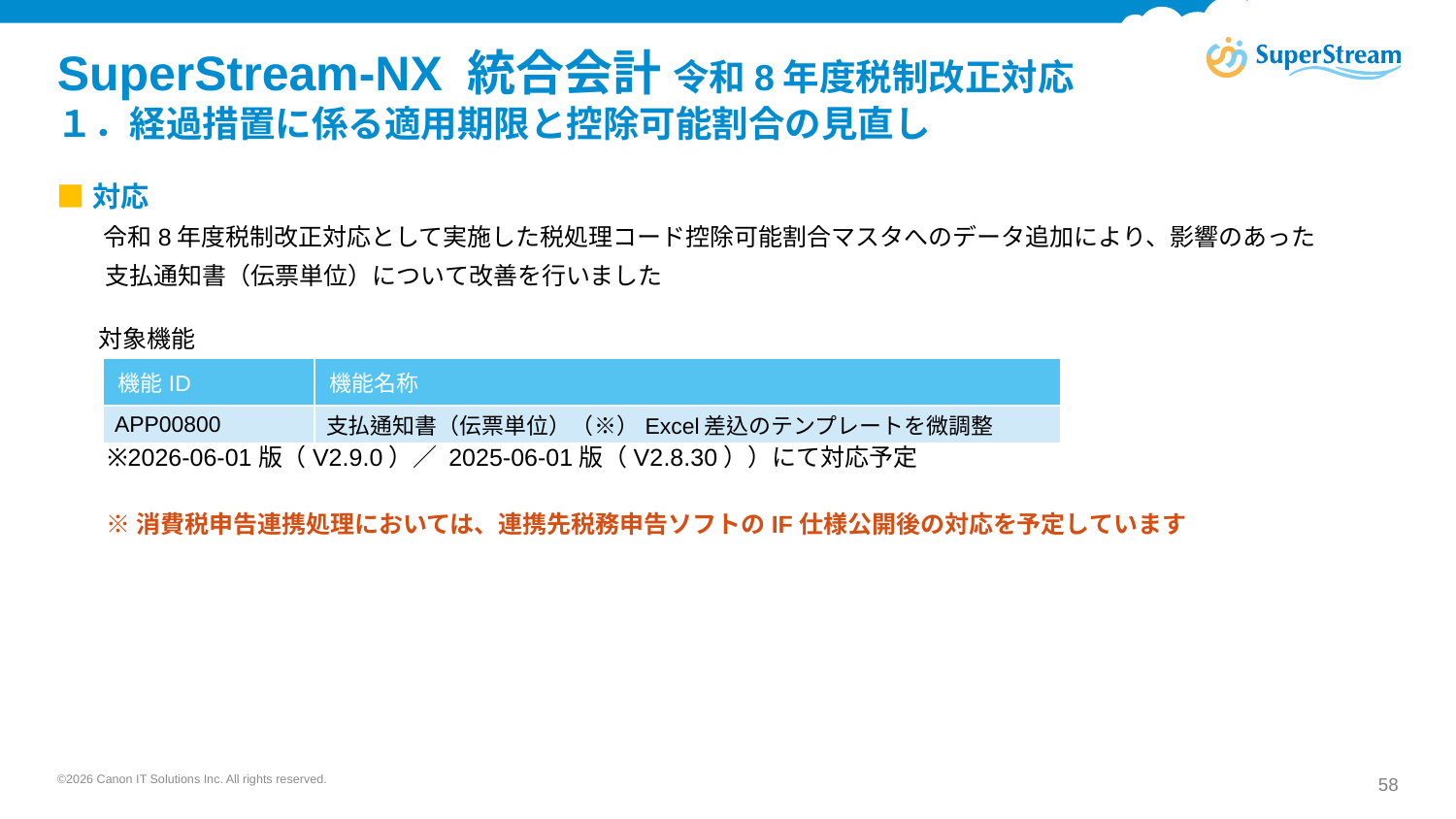

# SuperStream-NX 統合会計 令和8年度税制改正対応 １．経過措置に係る適用期限と控除可能割合の見直し
■対応
　　令和8年度税制改正対応として実施した税処理コード控除可能割合マスタへのデータ追加により、影響のあった
　　支払通知書（伝票単位）について改善を行いました
　対象機能
| 機能ID | 機能名称 |
| --- | --- |
| APP00800 | 支払通知書（伝票単位）（※）Excel差込のテンプレートを微調整 |
※2026-06-01版（V2.9.0）／ 2025-06-01版（V2.8.30））にて対応予定

※消費税申告連携処理においては、連携先税務申告ソフトのIF仕様公開後の対応を予定しています
©2026 Canon IT Solutions Inc. All rights reserved.
58